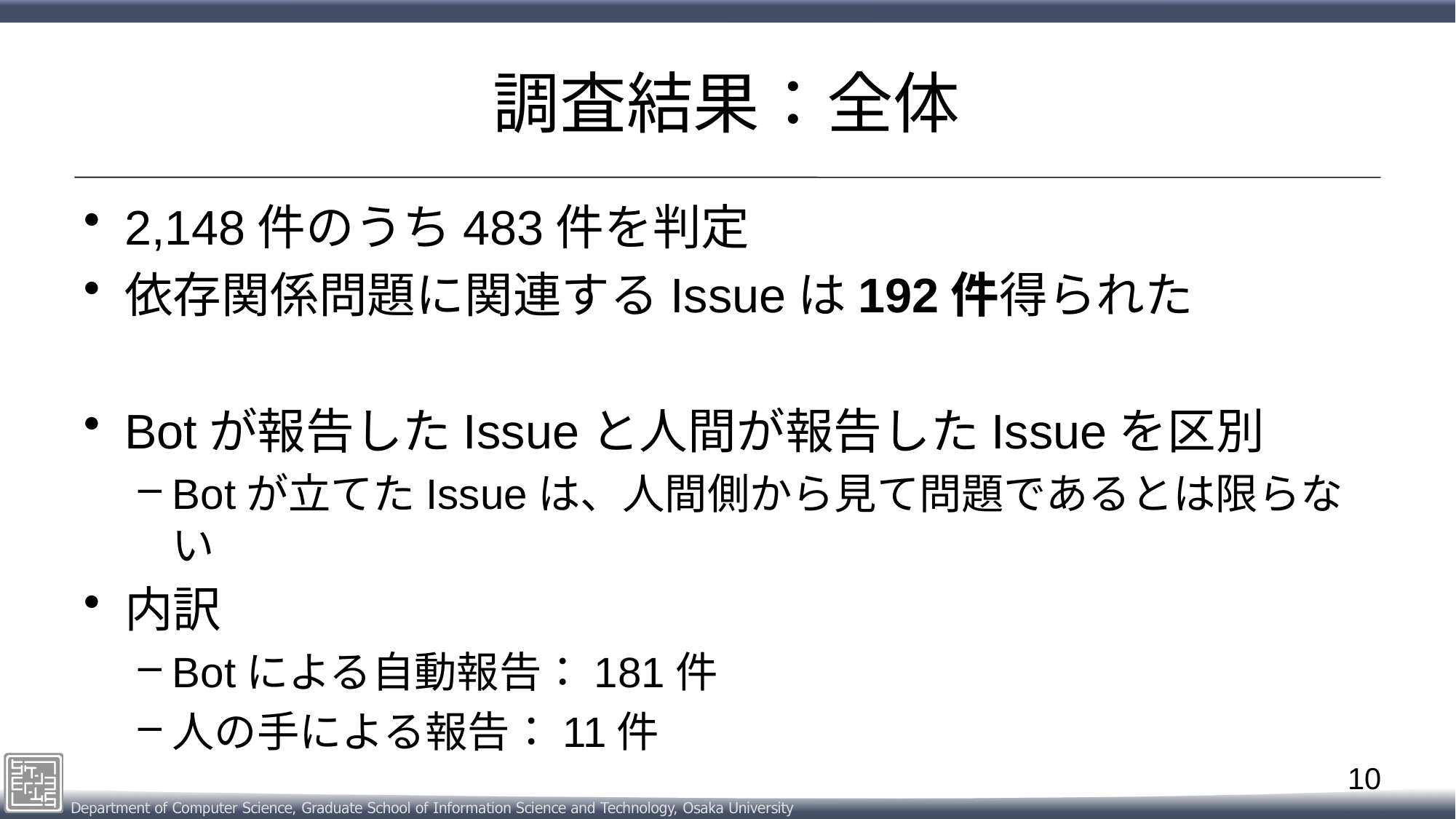

# 調査結果：全体
2,148件のうち483件を判定
依存関係問題に関連するIssueは192件得られた

Botが報告したIssueと人間が報告したIssueを区別
Botが立てたIssueは、人間側から見て問題であるとは限らない
内訳
Botによる自動報告：181件
人の手による報告：11件
10